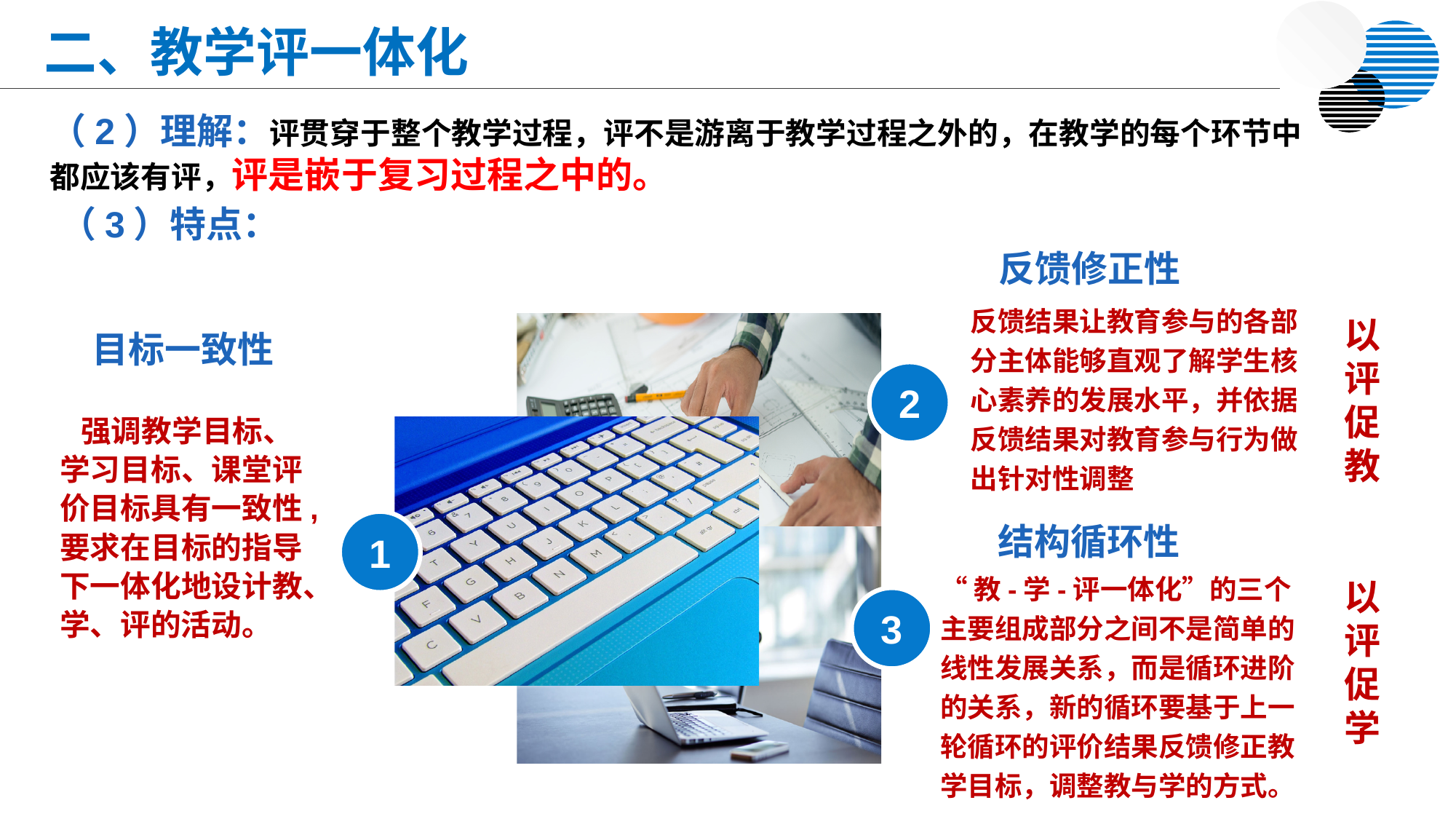

二、教学评一体化
（2）理解：评贯穿于整个教学过程，评不是游离于教学过程之外的，在教学的每个环节中都应该有评，评是嵌于复习过程之中的。
（3）特点：
反馈修正性
反馈结果让教育参与的各部分主体能够直观了解学生核心素养的发展水平，并依据反馈结果对教育参与行为做出针对性调整

以评促教

以评促学

2
目标一致性

  强调教学目标、学习目标、课堂评价目标具有一致性,要求在目标的指导下一体化地设计教、学、评的活动。

1
结构循环性
“教-学-评一体化”的三个主要组成部分之间不是简单的线性发展关系，而是循环进阶的关系，新的循环要基于上一轮循环的评价结果反馈修正教学目标，调整教与学的方式。

3